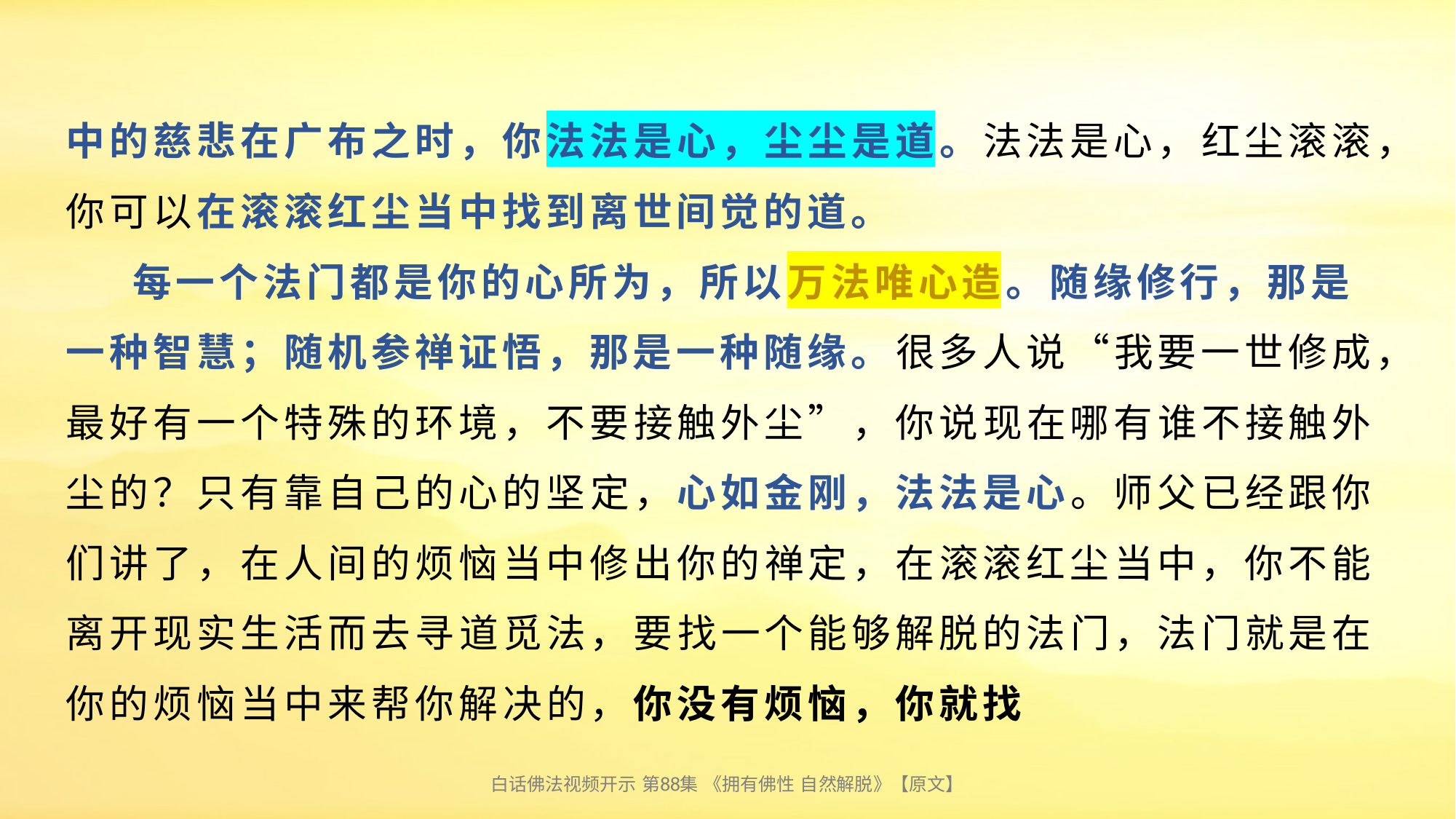

# 中的慈悲在广布之时，你法法是心，尘尘是道。法法是心，红尘滚滚，你可以在滚滚红尘当中找到离世间觉的道。 每一个法门都是你的心所为，所以万法唯心造。随缘修行，那是一种智慧；随机参禅证悟，那是一种随缘。很多人说“我要一世修成，最好有一个特殊的环境，不要接触外尘”，你说现在哪有谁不接触外尘的？只有靠自己的心的坚定，心如金刚，法法是心。师父已经跟你们讲了，在人间的烦恼当中修出你的禅定，在滚滚红尘当中，你不能离开现实生活而去寻道觅法，要找一个能够解脱的法门，法门就是在你的烦恼当中来帮你解决的，你没有烦恼，你就找
白话佛法视频开示 第88集 《拥有佛性 自然解脱》【原文】